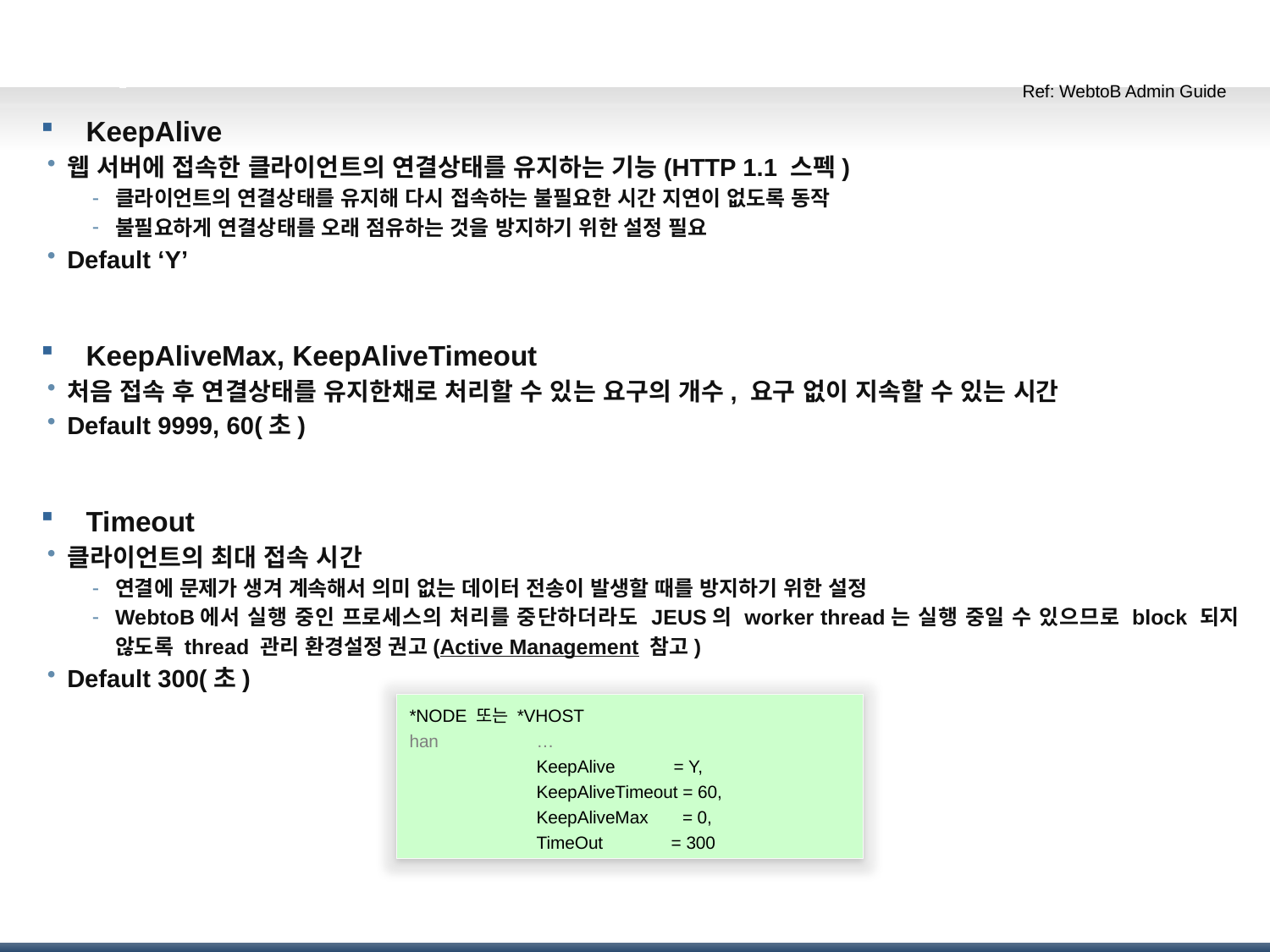

# KeepAlive 및 Timeout
Ref: WebtoB Admin Guide
KeepAlive
웹 서버에 접속한 클라이언트의 연결상태를 유지하는 기능(HTTP 1.1 스펙)
클라이언트의 연결상태를 유지해 다시 접속하는 불필요한 시간 지연이 없도록 동작
불필요하게 연결상태를 오래 점유하는 것을 방지하기 위한 설정 필요
Default ‘Y’

KeepAliveMax, KeepAliveTimeout
처음 접속 후 연결상태를 유지한채로 처리할 수 있는 요구의 개수, 요구 없이 지속할 수 있는 시간
Default 9999, 60(초)

Timeout
클라이언트의 최대 접속 시간
연결에 문제가 생겨 계속해서 의미 없는 데이터 전송이 발생할 때를 방지하기 위한 설정
WebtoB에서 실행 중인 프로세스의 처리를 중단하더라도 JEUS의 worker thread는 실행 중일 수 있으므로 block 되지 않도록 thread 관리 환경설정 권고(Active Management 참고)
Default 300(초)
*NODE 또는 *VHOST
han	…
	KeepAlive            = Y,
	KeepAliveTimeout = 60,
	KeepAliveMax       = 0,
	TimeOut              = 300